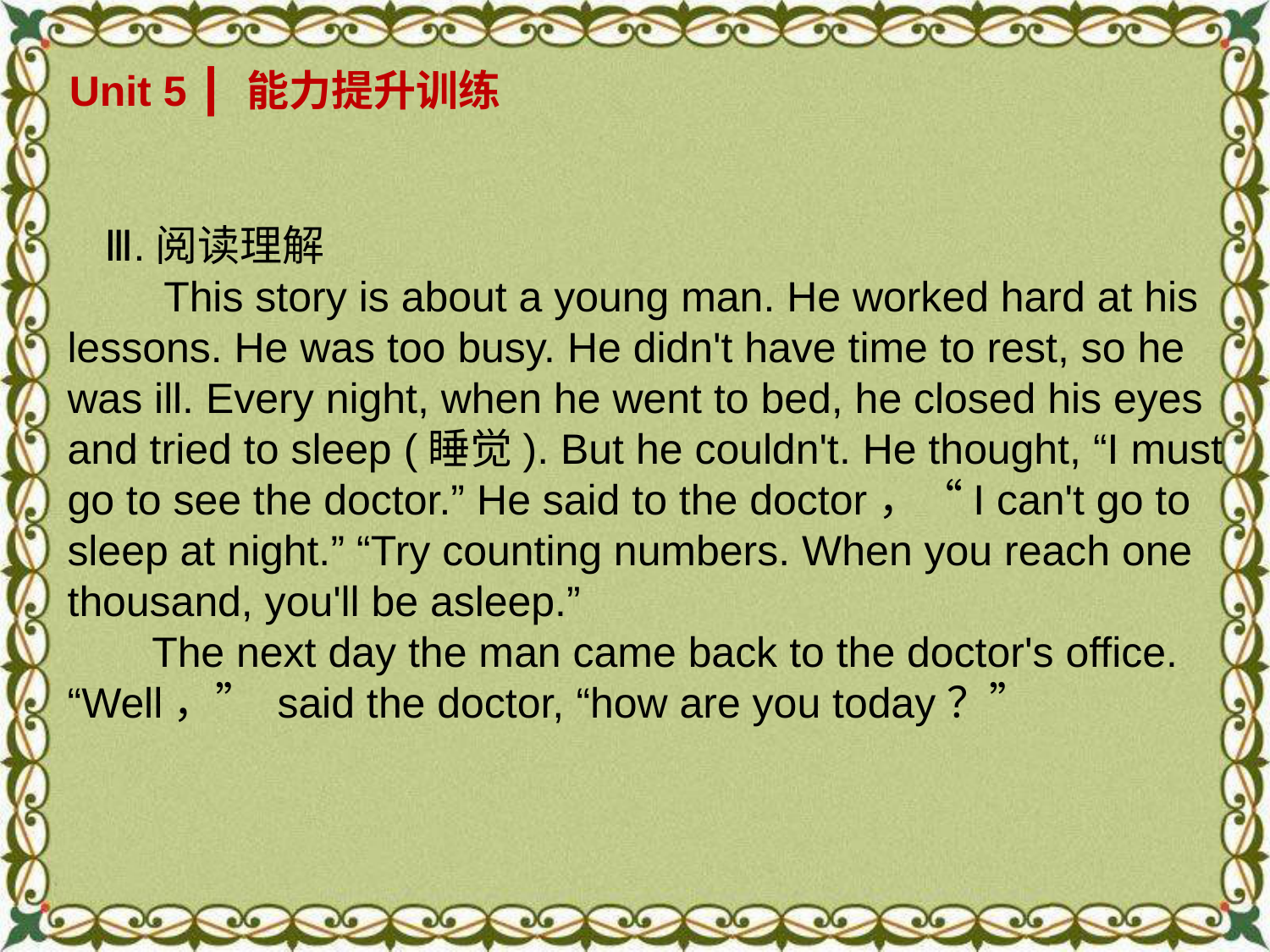

Unit 5 ┃ 能力提升训练
Ⅲ.阅读理解
     This story is about a young man. He worked hard at his lessons. He was too busy. He didn't have time to rest, so he was ill. Every night, when he went to bed, he closed his eyes and tried to sleep (睡觉). But he couldn't. He thought, “I must go to see the doctor.” He said to the doctor，“I can't go to sleep at night.” “Try counting numbers. When you reach one thousand, you'll be asleep.”
    The next day the man came back to the doctor's office. “Well，” said the doctor, “how are you today？”